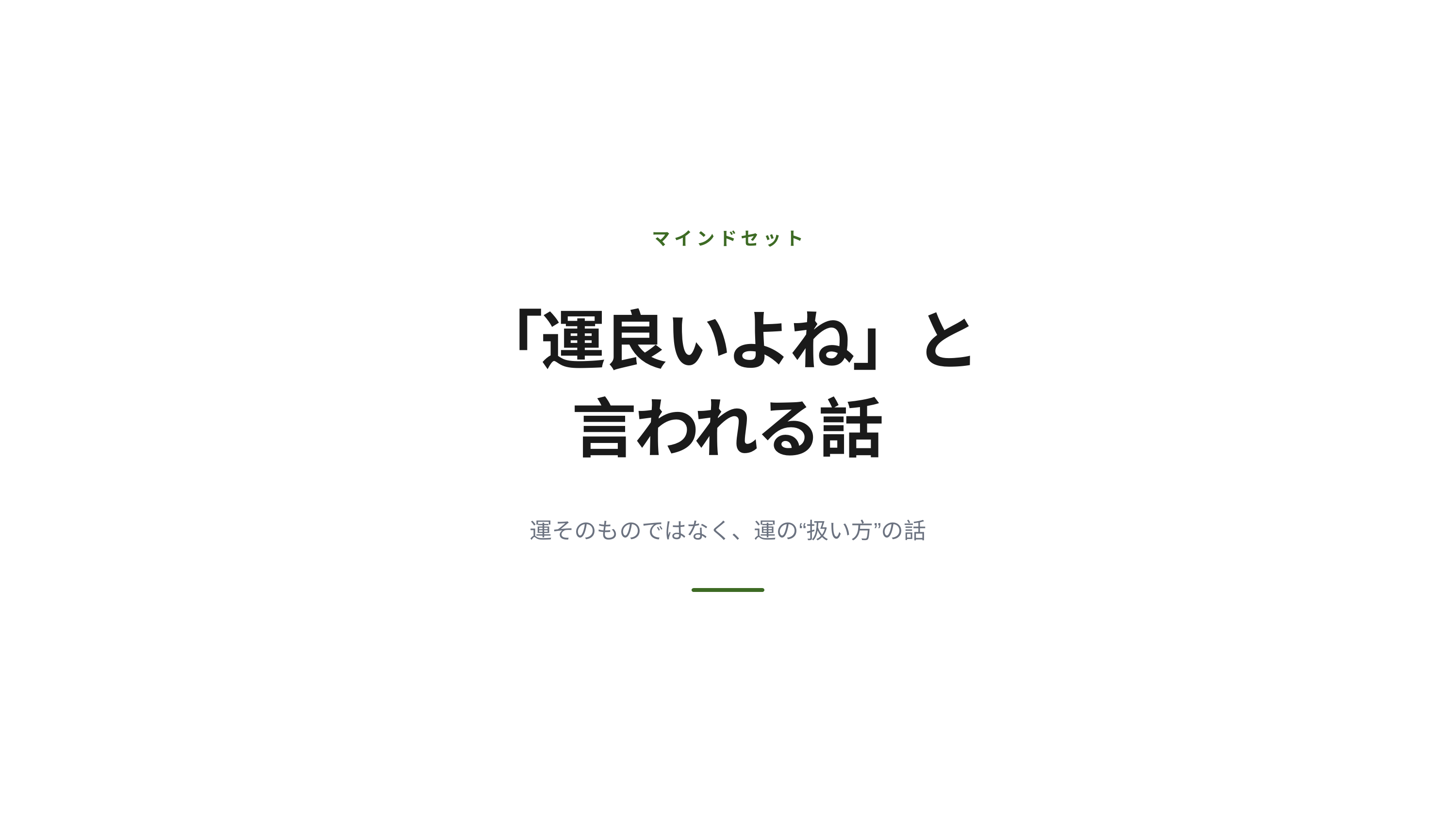

マインドセット
「運良いよね」と 言われる話
運そのものではなく、運の“扱い方”の話